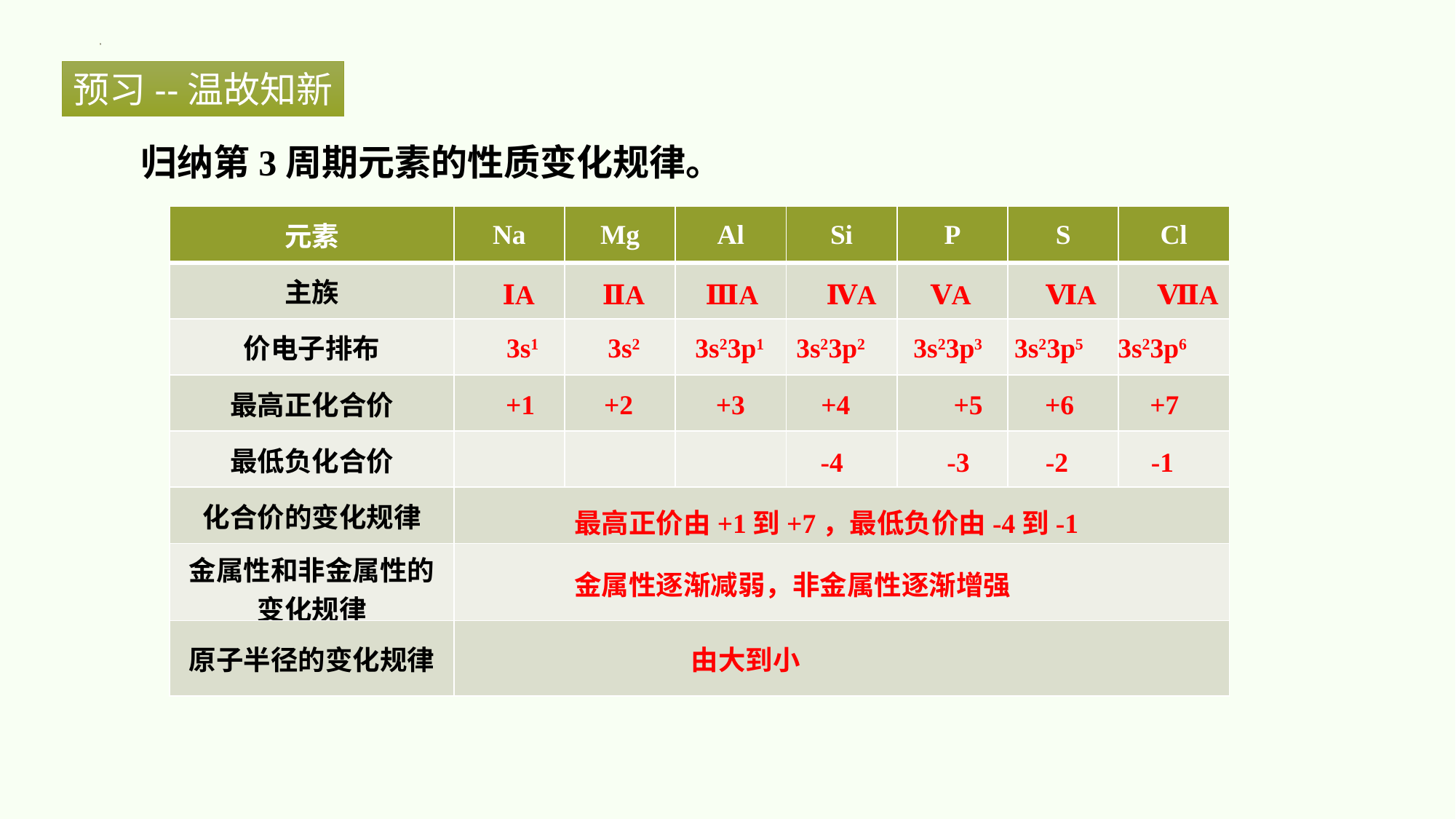

预习--温故知新
归纳第3周期元素的性质变化规律。
| 元素 | Na | Mg | Al | Si | P | S | Cl |
| --- | --- | --- | --- | --- | --- | --- | --- |
| 主族 |  |  |  |  |  |  |  |
| 价电子排布 |  |  |  |  |  |  |  |
| 最高正化合价 |  |  |  |  |  |  |  |
| 最低负化合价 |  |  |  |  |  |  |  |
| 化合价的变化规律 |  |  |  |  |  |  |  |
| 金属性和非金属性的变化规律 |  |  |  |  |  |  |  |
| 原子半径的变化规律 |  |  |  |  |  |  |  |
ⅠA          ⅡA         ⅢA          ⅣA        ⅤA           ⅥA         ⅦA
3s1          3s2        3s23p1        3s23p2       3s23p3        3s23p5     3s23p6
+1          +2            +3           +4               +5         +6           +7
-4               -3           -2            -1
最高正价由+1到+7，最低负价由-4到-1
金属性逐渐减弱，非金属性逐渐增强
由大到小